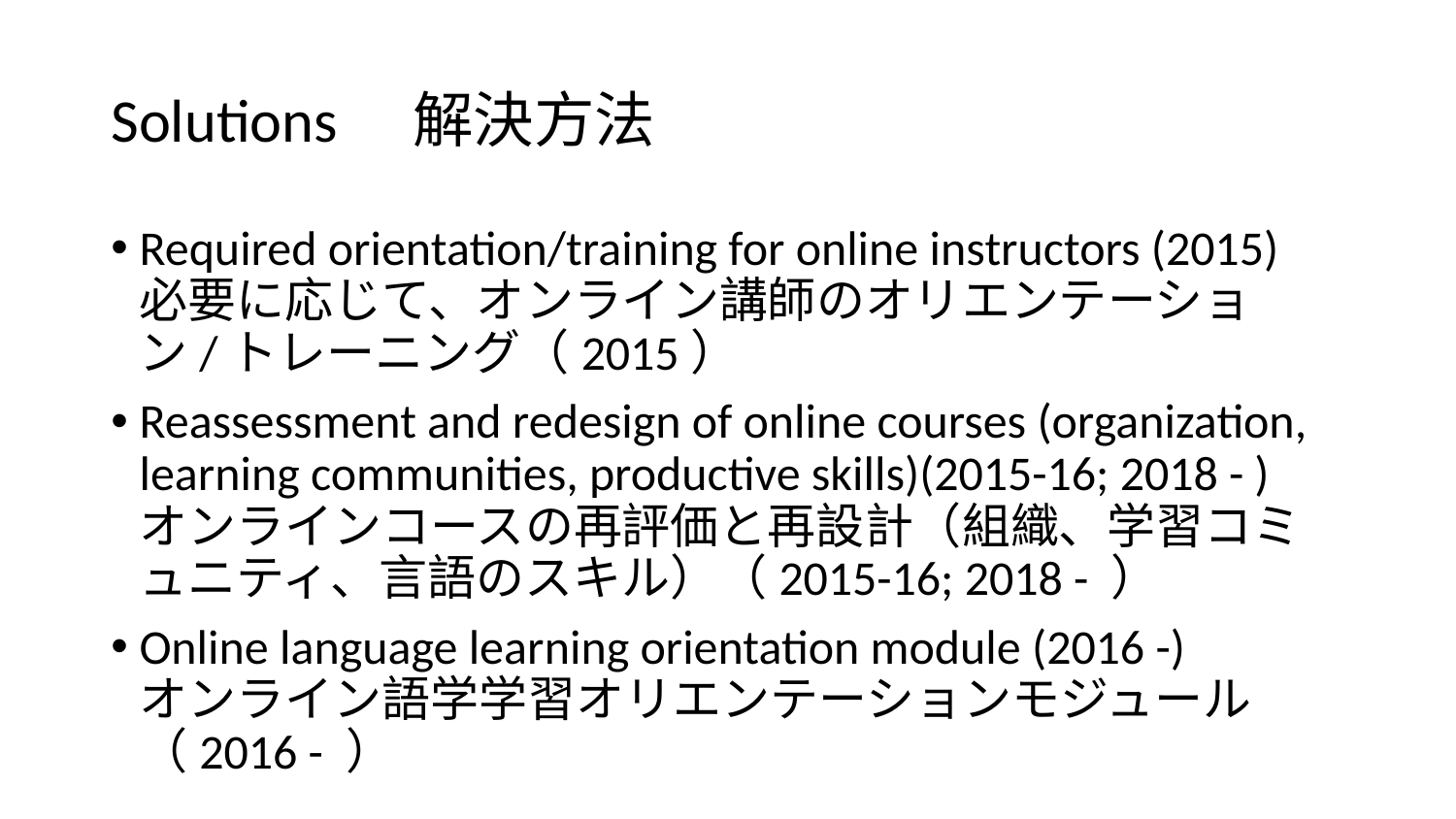

# Solutions　解決方法
Required orientation/training for online instructors (2015)
必要に応じて、オンライン講師のオリエンテーション/トレーニング（2015）
Reassessment and redesign of online courses (organization, learning communities, productive skills)(2015-16; 2018 - )
オンラインコースの再評価と再設計（組織、学習コミュニティ、言語のスキル）（2015-16; 2018 - ）
Online language learning orientation module (2016 -)
オンライン語学学習オリエンテーションモジュール（2016 - ）